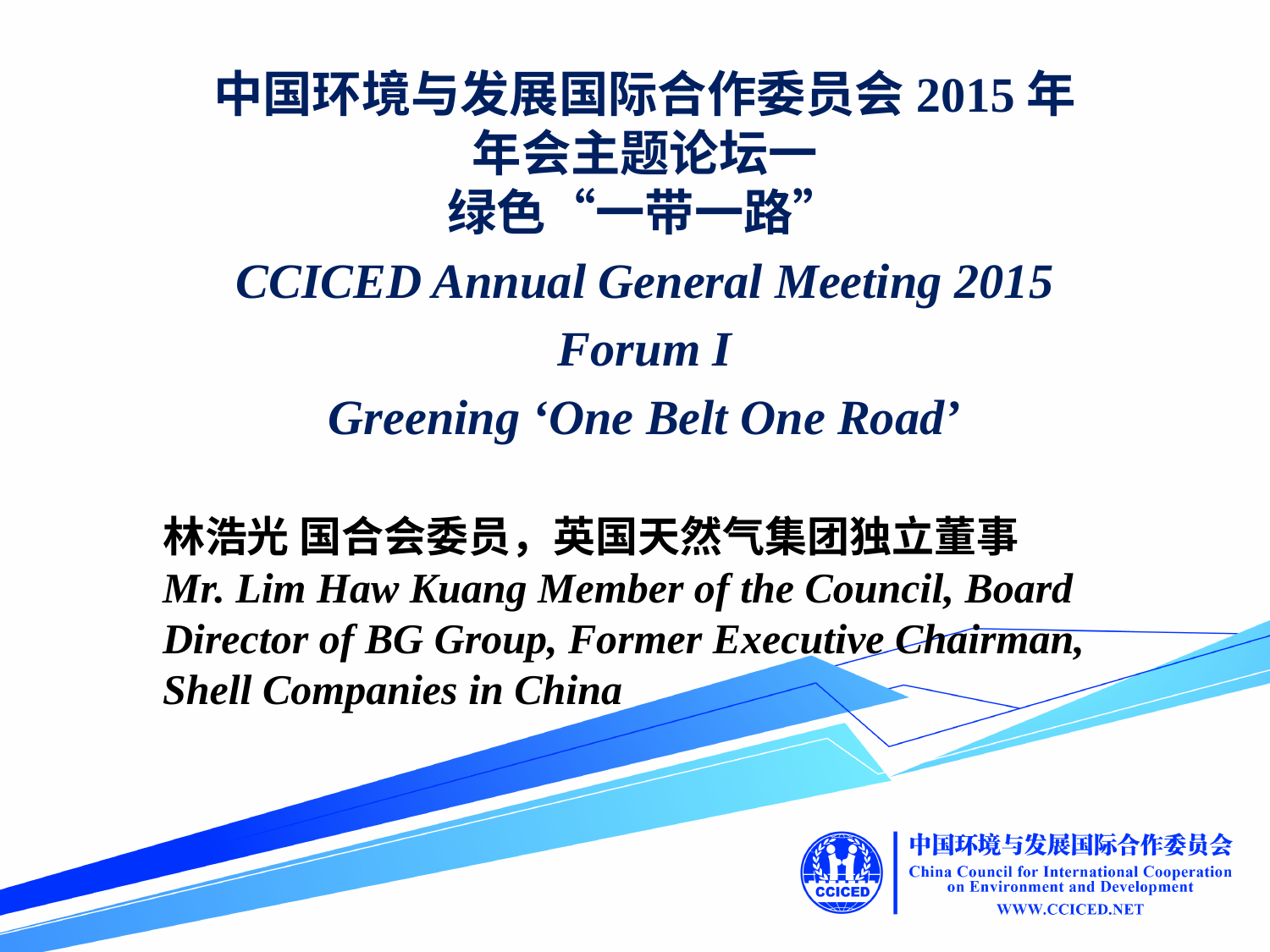

中国环境与发展国际合作委员会2015年
年会主题论坛一
绿色“一带一路”
CCICED Annual General Meeting 2015
Forum I
Greening ‘One Belt One Road’
林浩光 国合会委员，英国天然气集团独立董事
Mr. Lim Haw Kuang Member of the Council, Board Director of BG Group, Former Executive Chairman, Shell Companies in China